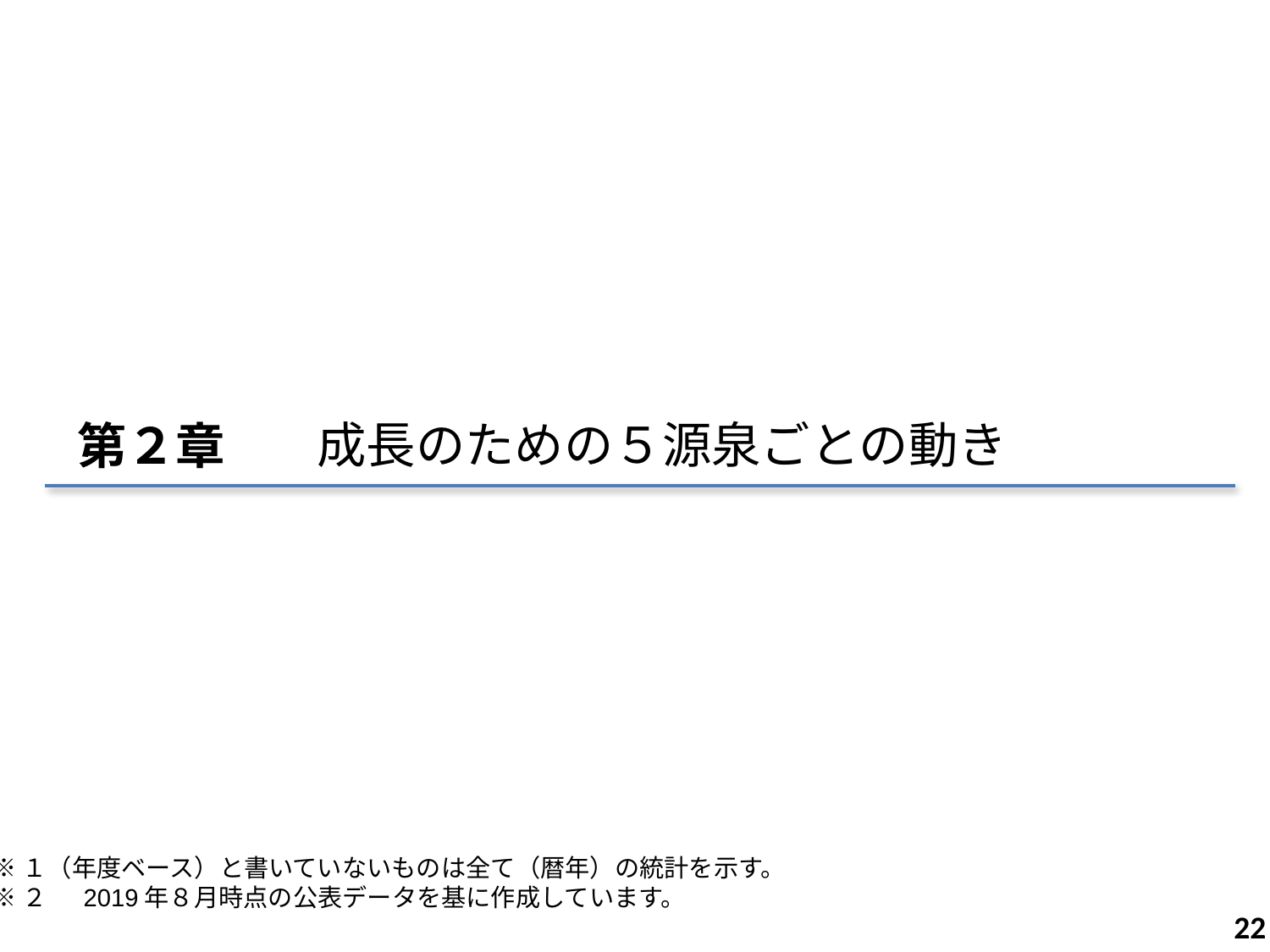

成長のための５源泉ごとの動き
第２章
※１（年度ベース）と書いていないものは全て（暦年）の統計を示す。
※２　 2019年８月時点の公表データを基に作成しています。
22